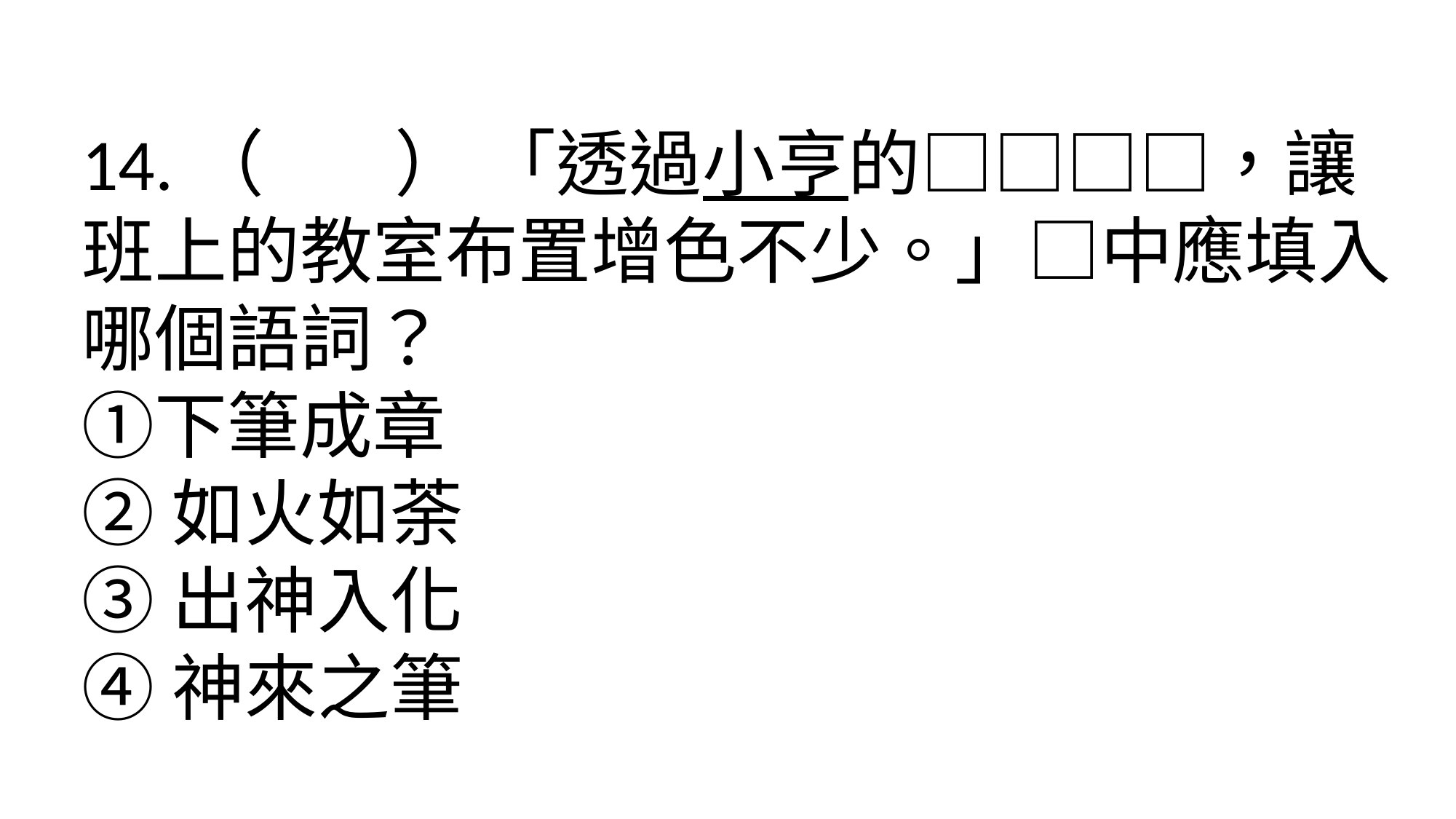

14.（        ） 「透過小亨的□□□□，讓班上的教室布置增色不少。」□中應填入哪個語詞？　
①下筆成章
②如火如荼
③出神入化
④神來之筆